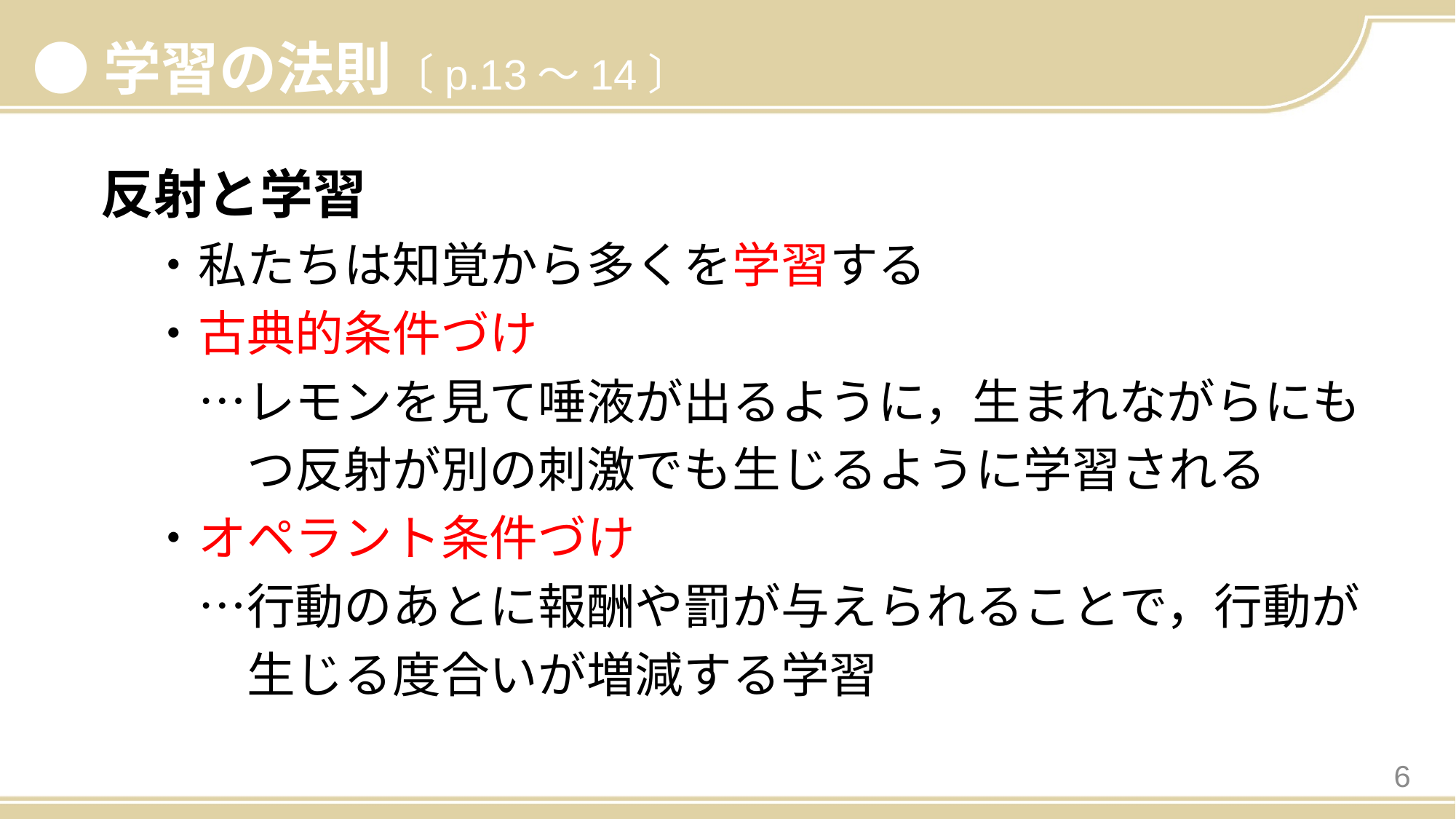

●学習の法則〔p.13〜14〕
反射と学習
　・私たちは知覚から多くを学習する
　・古典的条件づけ
　　…レモンを見て唾液が出るように，生まれながらにも
　　　つ反射が別の刺激でも生じるように学習される
　・オペラント条件づけ
　　…行動のあとに報酬や罰が与えられることで，行動が
　　　生じる度合いが増減する学習